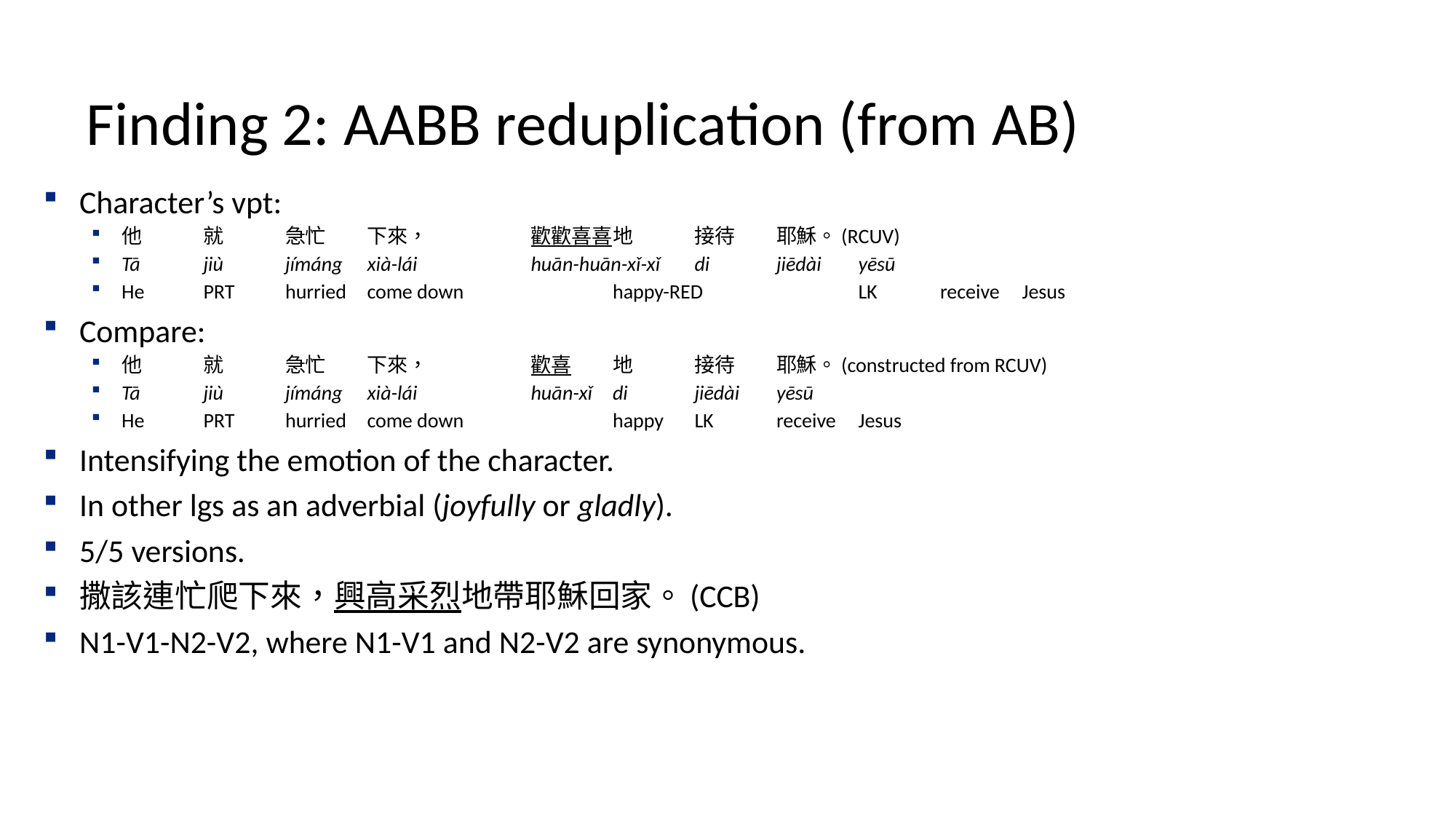

# Finding 2: AABB reduplication (from AB)
Character’s vpt:
他	就	急忙	下來，		歡歡喜喜	地	接待	耶穌。(RCUV)
Tā 	jiù 	jímáng 	xià-lái 		huān-huān-xǐ-xǐ 	di 	jiēdài 	yēsū
He	PRT	hurried	come down		happy-RED		LK	receive	Jesus
Compare:
他	就	急忙	下來，		歡喜	地	接待	耶穌。(constructed from RCUV)
Tā 	jiù 	jímáng 	xià-lái 		huān-xǐ 	di 	jiēdài 	yēsū
He	PRT	hurried	come down		happy	LK	receive	Jesus
Intensifying the emotion of the character.
In other lgs as an adverbial (joyfully or gladly).
5/5 versions.
撒該連忙爬下來，興高采烈地帶耶穌回家。(CCB)
N1-V1-N2-V2, where N1-V1 and N2-V2 are synonymous.